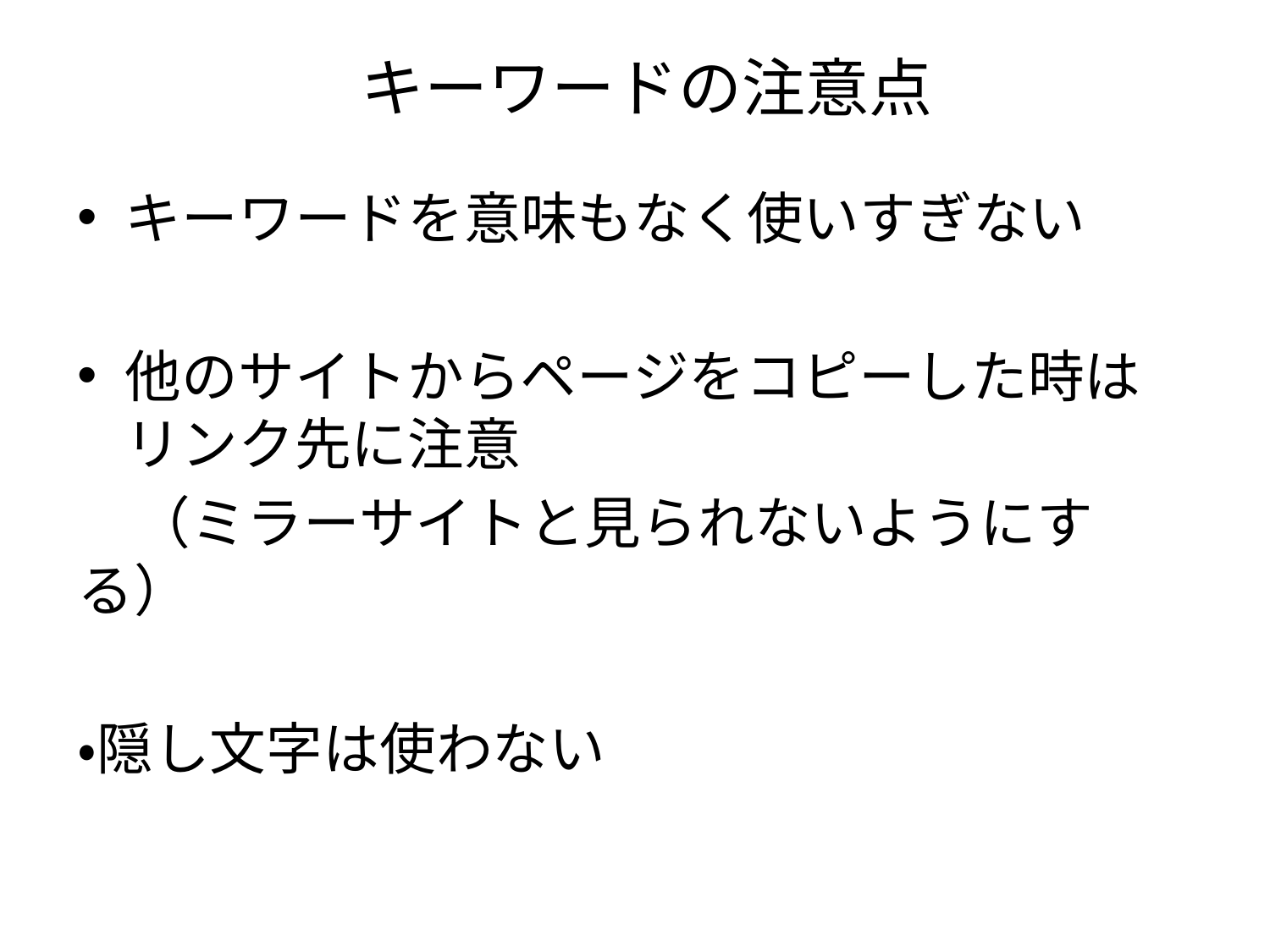

# キーワードの注意点
キーワードを意味もなく使いすぎない

他のサイトからページをコピーした時はリンク先に注意
　（ミラーサイトと見られないようにする）

・隠し文字は使わない